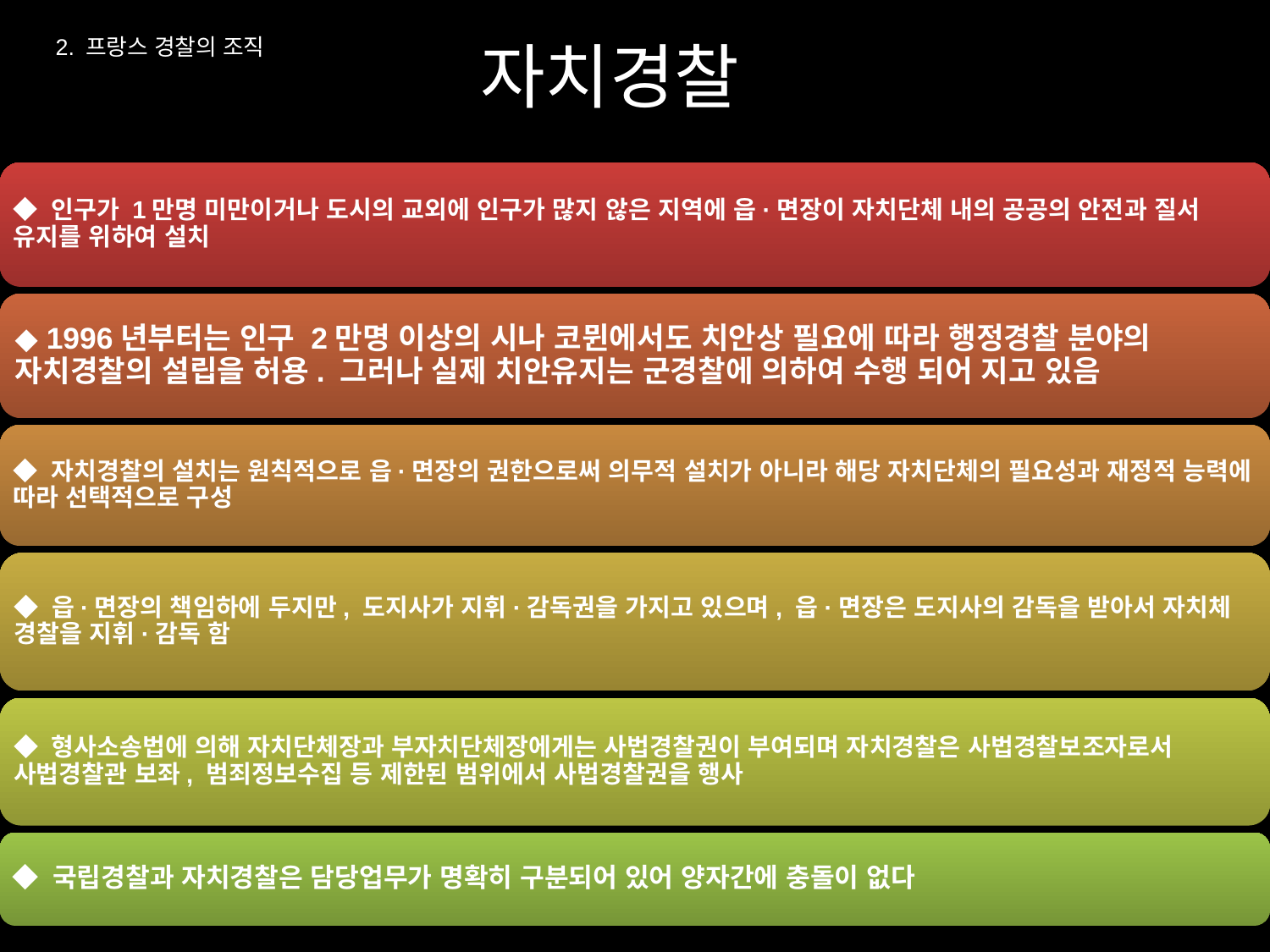

2. 프랑스 경찰의 조직
자치경찰
◆ 인구가 1만명 미만이거나 도시의 교외에 인구가 많지 않은 지역에 읍·면장이 자치단체 내의 공공의 안전과 질서 유지를 위하여 설치
◆ 1996년부터는 인구 2만명 이상의 시나 코뮌에서도 치안상 필요에 따라 행정경찰 분야의 자치경찰의 설립을 허용. 그러나 실제 치안유지는 군경찰에 의하여 수행 되어 지고 있음
◆ 자치경찰의 설치는 원칙적으로 읍·면장의 권한으로써 의무적 설치가 아니라 해당 자치단체의 필요성과 재정적 능력에 따라 선택적으로 구성
◆ 읍·면장의 책임하에 두지만, 도지사가 지휘·감독권을 가지고 있으며, 읍·면장은 도지사의 감독을 받아서 자치체 경찰을 지휘·감독 함
◆ 형사소송법에 의해 자치단체장과 부자치단체장에게는 사법경찰권이 부여되며 자치경찰은 사법경찰보조자로서 사법경찰관 보좌, 범죄정보수집 등 제한된 범위에서 사법경찰권을 행사
◆ 국립경찰과 자치경찰은 담당업무가 명확히 구분되어 있어 양자간에 충돌이 없다